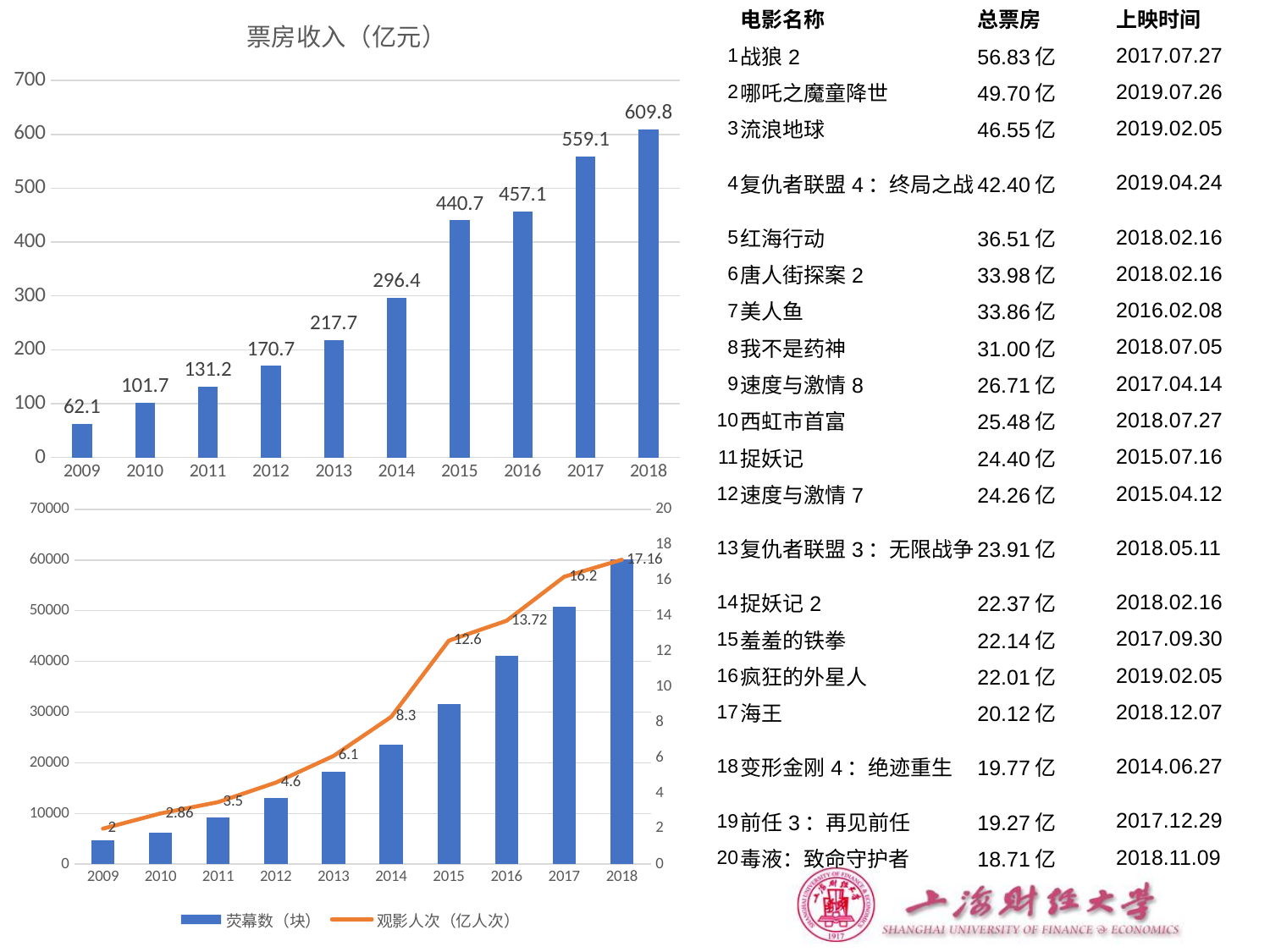

|  | 电影名称 | 总票房 | 上映时间 |
| --- | --- | --- | --- |
| 1 | 战狼2 | 56.83亿 | 2017.07.27 |
| 2 | 哪吒之魔童降世 | 49.70亿 | 2019.07.26 |
| 3 | 流浪地球 | 46.55亿 | 2019.02.05 |
| 4 | 复仇者联盟4：终局之战 | 42.40亿 | 2019.04.24 |
| 5 | 红海行动 | 36.51亿 | 2018.02.16 |
| 6 | 唐人街探案2 | 33.98亿 | 2018.02.16 |
| 7 | 美人鱼 | 33.86亿 | 2016.02.08 |
| 8 | 我不是药神 | 31.00亿 | 2018.07.05 |
| 9 | 速度与激情8 | 26.71亿 | 2017.04.14 |
| 10 | 西虹市首富 | 25.48亿 | 2018.07.27 |
| 11 | 捉妖记 | 24.40亿 | 2015.07.16 |
| 12 | 速度与激情7 | 24.26亿 | 2015.04.12 |
| 13 | 复仇者联盟3：无限战争 | 23.91亿 | 2018.05.11 |
| 14 | 捉妖记2 | 22.37亿 | 2018.02.16 |
| 15 | 羞羞的铁拳 | 22.14亿 | 2017.09.30 |
| 16 | 疯狂的外星人 | 22.01亿 | 2019.02.05 |
| 17 | 海王 | 20.12亿 | 2018.12.07 |
| 18 | 变形金刚4：绝迹重生 | 19.77亿 | 2014.06.27 |
| 19 | 前任3：再见前任 | 19.27亿 | 2017.12.29 |
| 20 | 毒液：致命守护者 | 18.71亿 | 2018.11.09 |

### Chart:

| Category | 票房收入（亿元） |
|---|---|
| 2009 | 62.1 |
| 2010 | 101.7 |
| 2011 | 131.2 |
| 2012 | 170.7 |
| 2013 | 217.7 |
| 2014 | 296.4 |
| 2015 | 440.7 |
| 2016 | 457.1 |
| 2017 | 559.1 |
| 2018 | 609.8 |

### Chart

| Category | 荧幕数（块） | 观影人次（亿人次） |
|---|---|---|
| 2009 | 4723.0 | 2.0 |
| 2010 | 6256.0 | 2.86 |
| 2011 | 9286.0 | 3.5 |
| 2012 | 13118.0 | 4.6 |
| 2013 | 18195.0 | 6.1 |
| 2014 | 23592.0 | 8.3 |
| 2015 | 31627.0 | 12.6 |
| 2016 | 41179.0 | 13.72 |
| 2017 | 50776.0 | 16.2 |
| 2018 | 60079.0 | 17.16 |